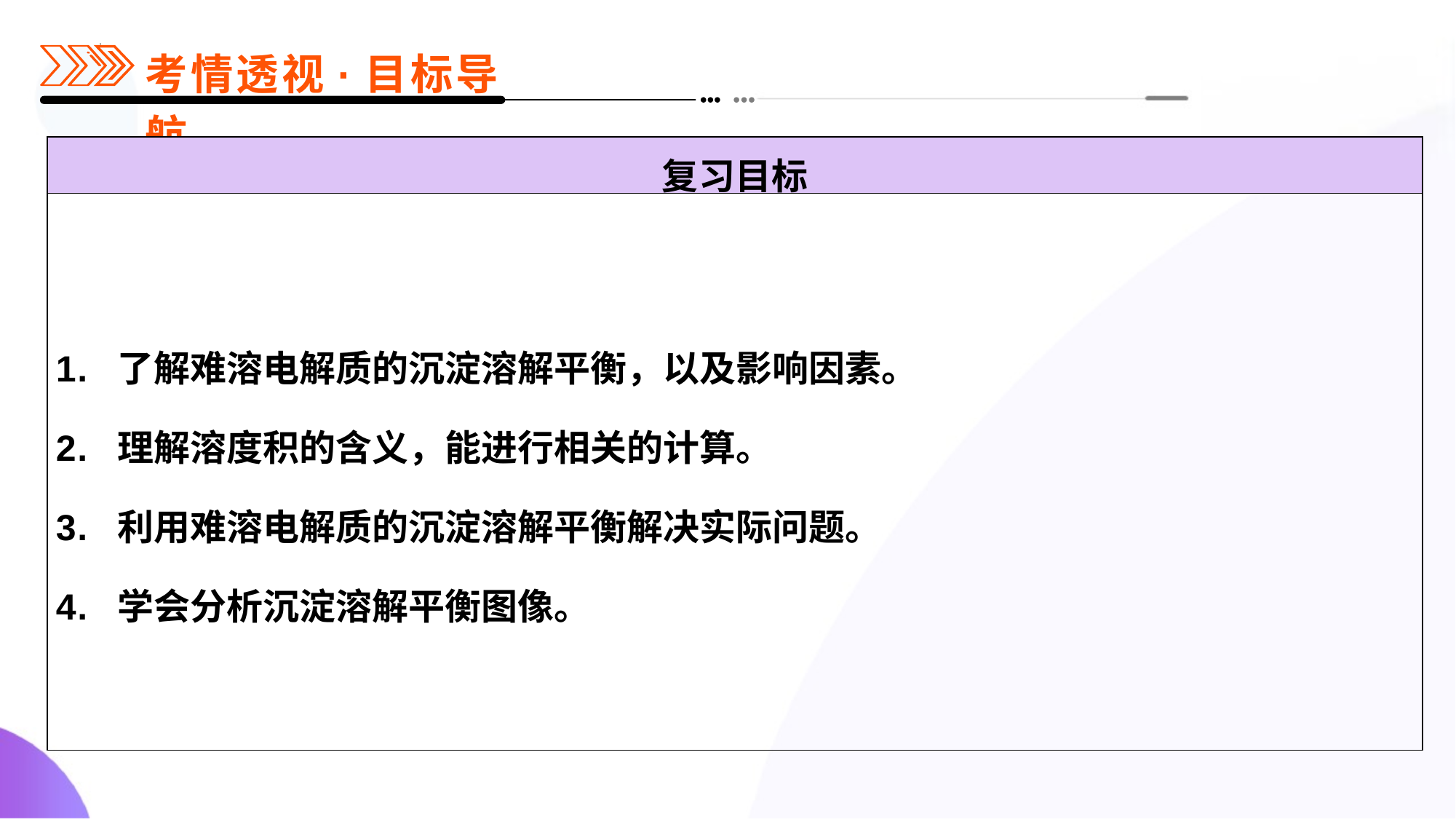

| 复习目标 |
| --- |
| 了解难溶电解质的沉淀溶解平衡，以及影响因素。 理解溶度积的含义，能进行相关的计算。 利用难溶电解质的沉淀溶解平衡解决实际问题。 学会分析沉淀溶解平衡图像。 |